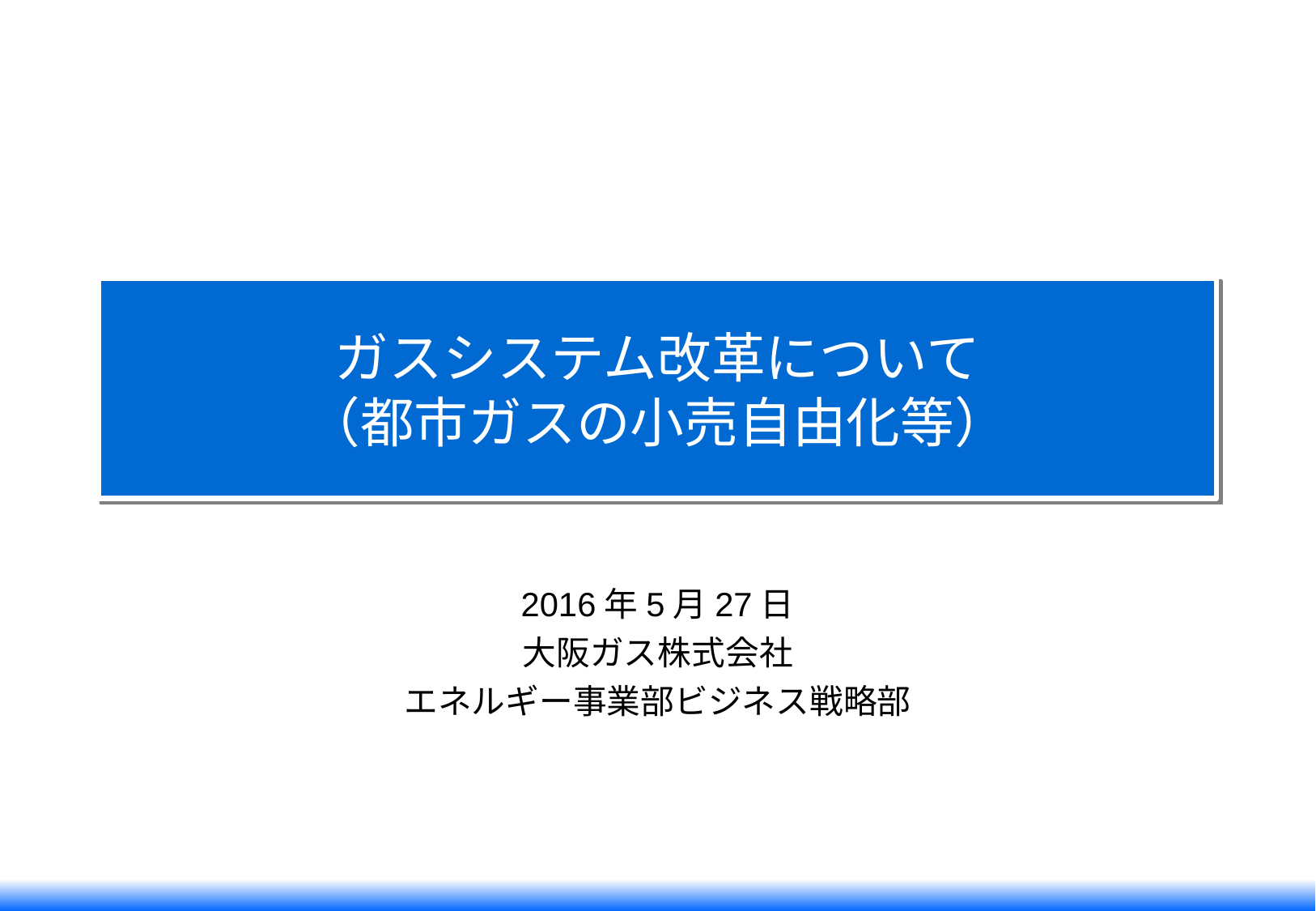

# ガスシステム改革について （都市ガスの小売自由化等）
2016年5月27日
大阪ガス株式会社
エネルギー事業部ビジネス戦略部